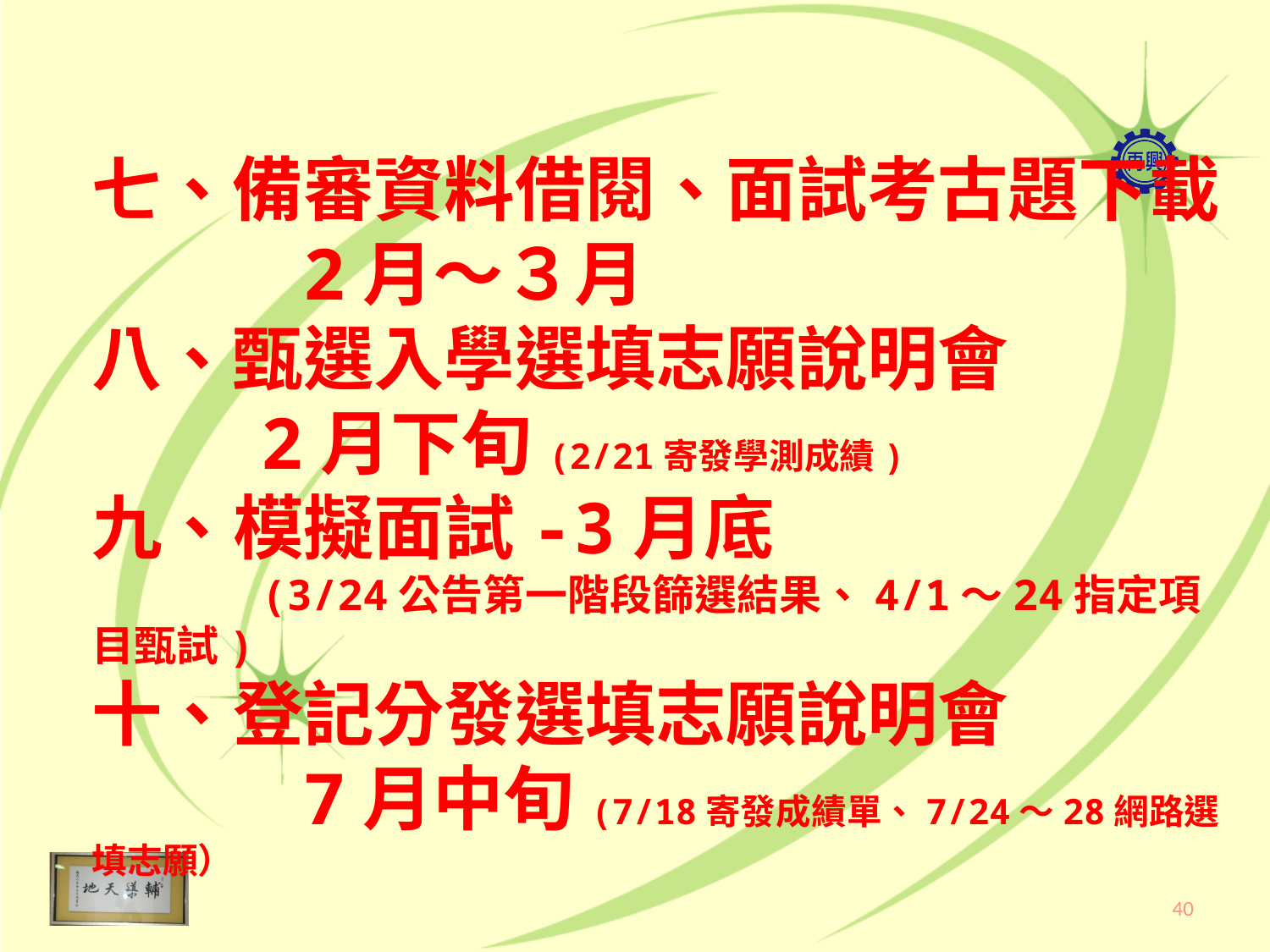

七、備審資料借閱、面試考古題下載
     2月～３月
八、甄選入學選填志願說明會
    2月下旬(2/21寄發學測成績)
九、模擬面試-3月底
        (3/24公告第一階段篩選結果、4/1～24指定項目甄試)
十、登記分發選填志願說明會
     7月中旬(7/18寄發成績單、7/24～28網路選填志願）
40